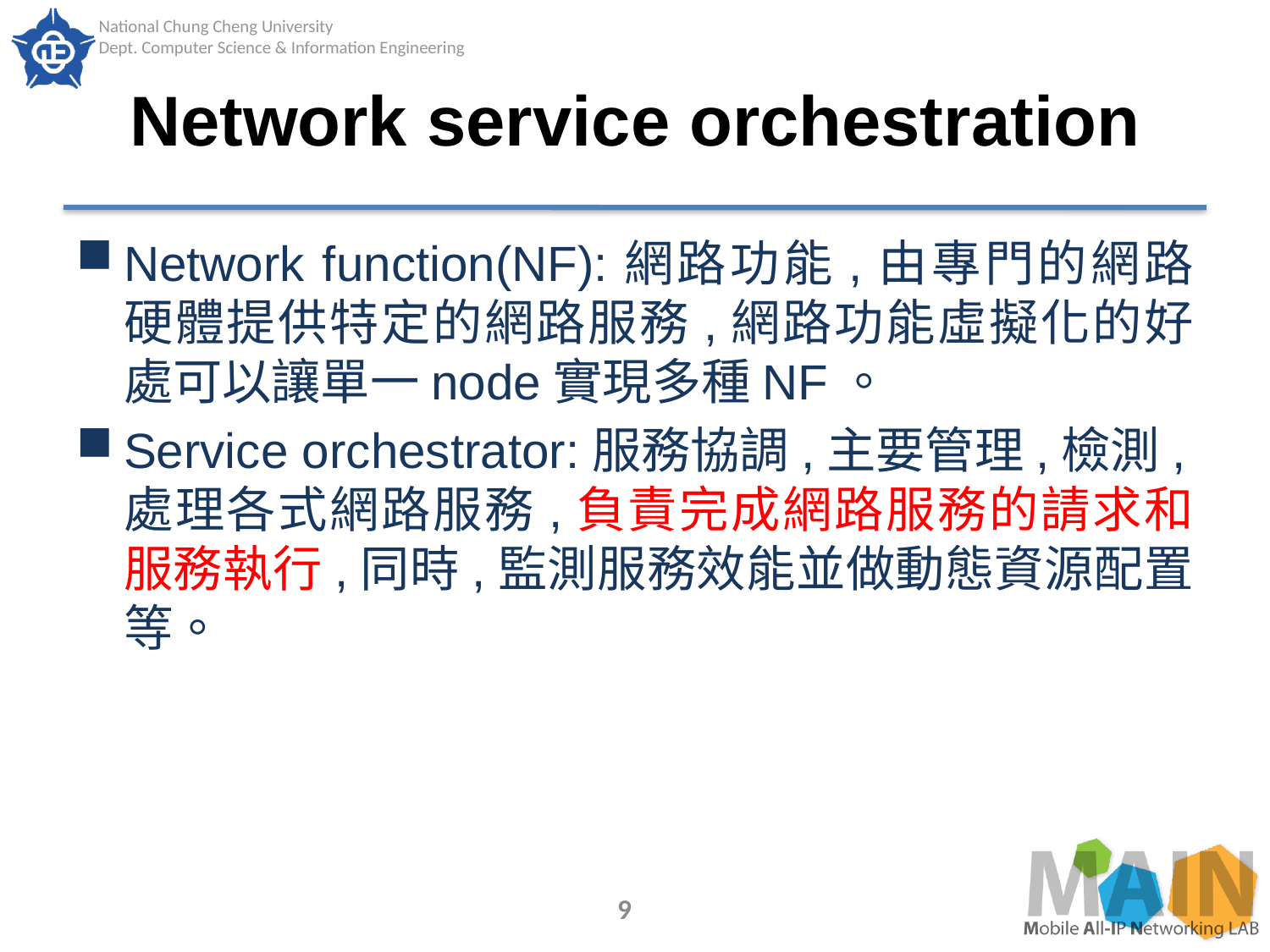

# Network service orchestration
Network function(NF):網路功能,由專門的網路硬體提供特定的網路服務,網路功能虛擬化的好處可以讓單一node實現多種NF。
Service orchestrator:服務協調,主要管理,檢測,處理各式網路服務,負責完成網路服務的請求和服務執行,同時,監測服務效能並做動態資源配置等。
9